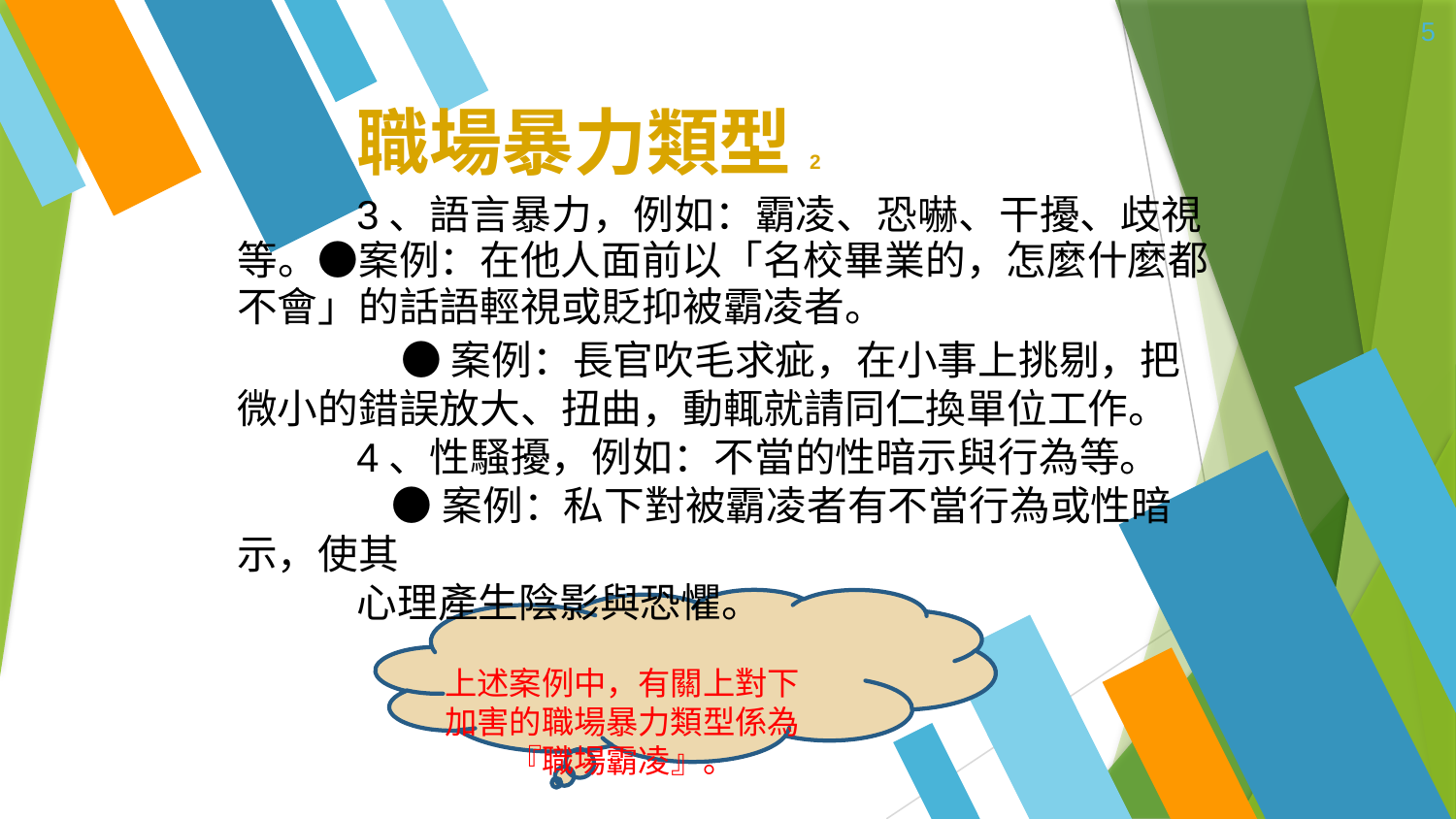

5
職場暴力類型2

3、語言暴力，例如：霸凌、恐嚇、干擾、歧視等。●案例：在他人面前以「名校畢業的，怎麼什麼都不會」的話語輕視或貶抑被霸凌者。
     ●案例：長官吹毛求疵，在小事上挑剔，把微小的錯誤放大、扭曲，動輒就請同仁換單位工作。
4、性騷擾，例如：不當的性暗示與行為等。
    ●案例：私下對被霸凌者有不當行為或性暗示，使其
心理產生陰影與恐懼。

上述案例中，有關上對下
加害的職場暴力類型係為
『職場霸凌』。